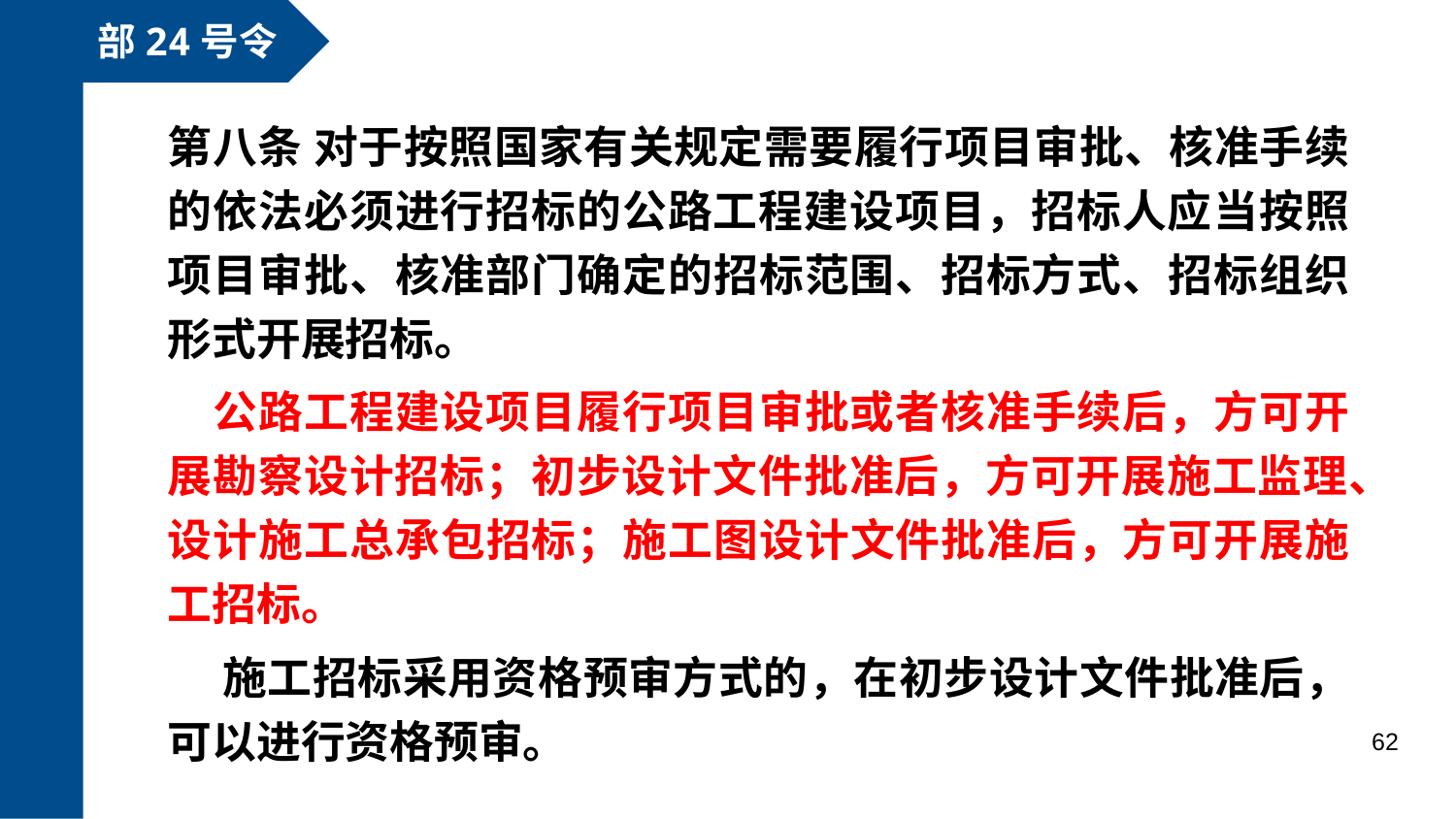

部24号令
第八条 对于按照国家有关规定需要履行项目审批、核准手续的依法必须进行招标的公路工程建设项目，招标人应当按照项目审批、核准部门确定的招标范围、招标方式、招标组织形式开展招标。
   公路工程建设项目履行项目审批或者核准手续后，方可开展勘察设计招标；初步设计文件批准后，方可开展施工监理、设计施工总承包招标；施工图设计文件批准后，方可开展施工招标。
    施工招标采用资格预审方式的，在初步设计文件批准后，可以进行资格预审。

62